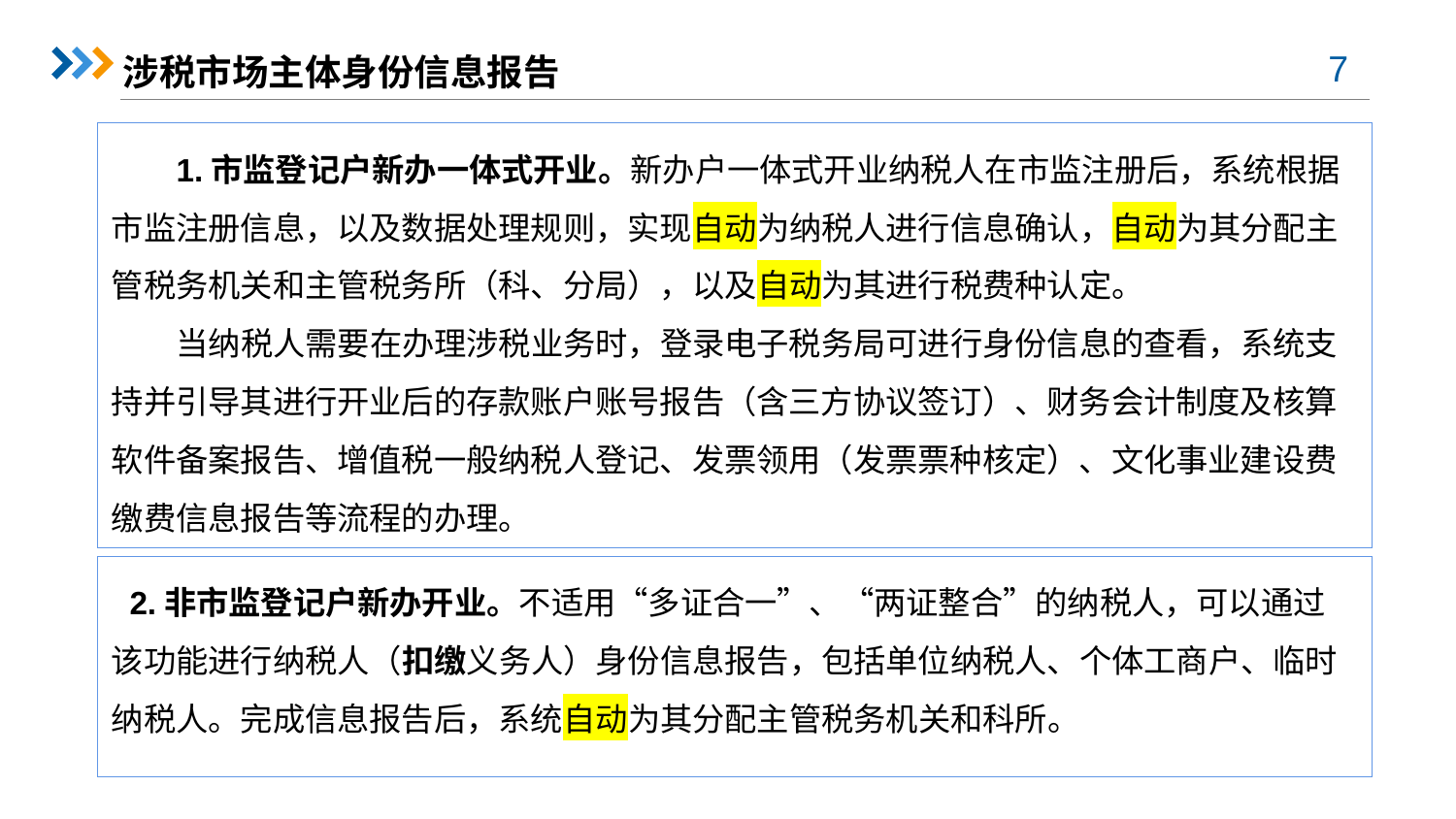

涉税市场主体身份信息报告
1.市监登记户新办一体式开业。新办户一体式开业纳税人在市监注册后，系统根据市监注册信息，以及数据处理规则，实现自动为纳税人进行信息确认，自动为其分配主管税务机关和主管税务所（科、分局），以及自动为其进行税费种认定。
当纳税人需要在办理涉税业务时，登录电子税务局可进行身份信息的查看，系统支持并引导其进行开业后的存款账户账号报告（含三方协议签订）、财务会计制度及核算软件备案报告、增值税一般纳税人登记、发票领用（发票票种核定）、文化事业建设费缴费信息报告等流程的办理。

  2.非市监登记户新办开业。不适用“多证合一”、“两证整合”的纳税人，可以通过该功能进行纳税人（扣缴义务人）身份信息报告，包括单位纳税人、个体工商户、临时纳税人。完成信息报告后，系统自动为其分配主管税务机关和科所。